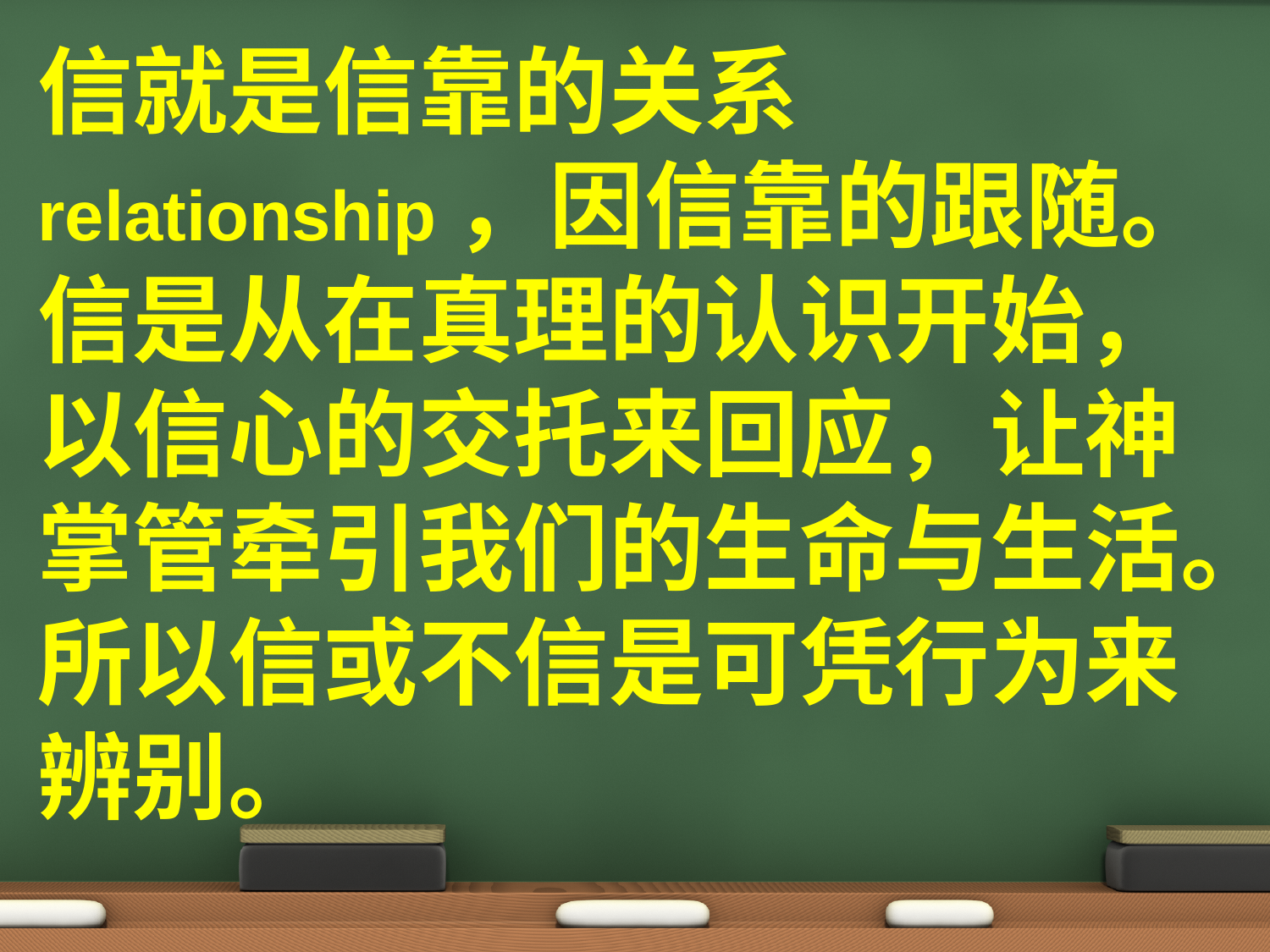

信就是信靠的关系relationship，因信靠的跟随。
信是从在真理的认识开始，以信心的交托来回应，让神掌管牵引我们的生命与生活。
所以信或不信是可凭行为来辨别。